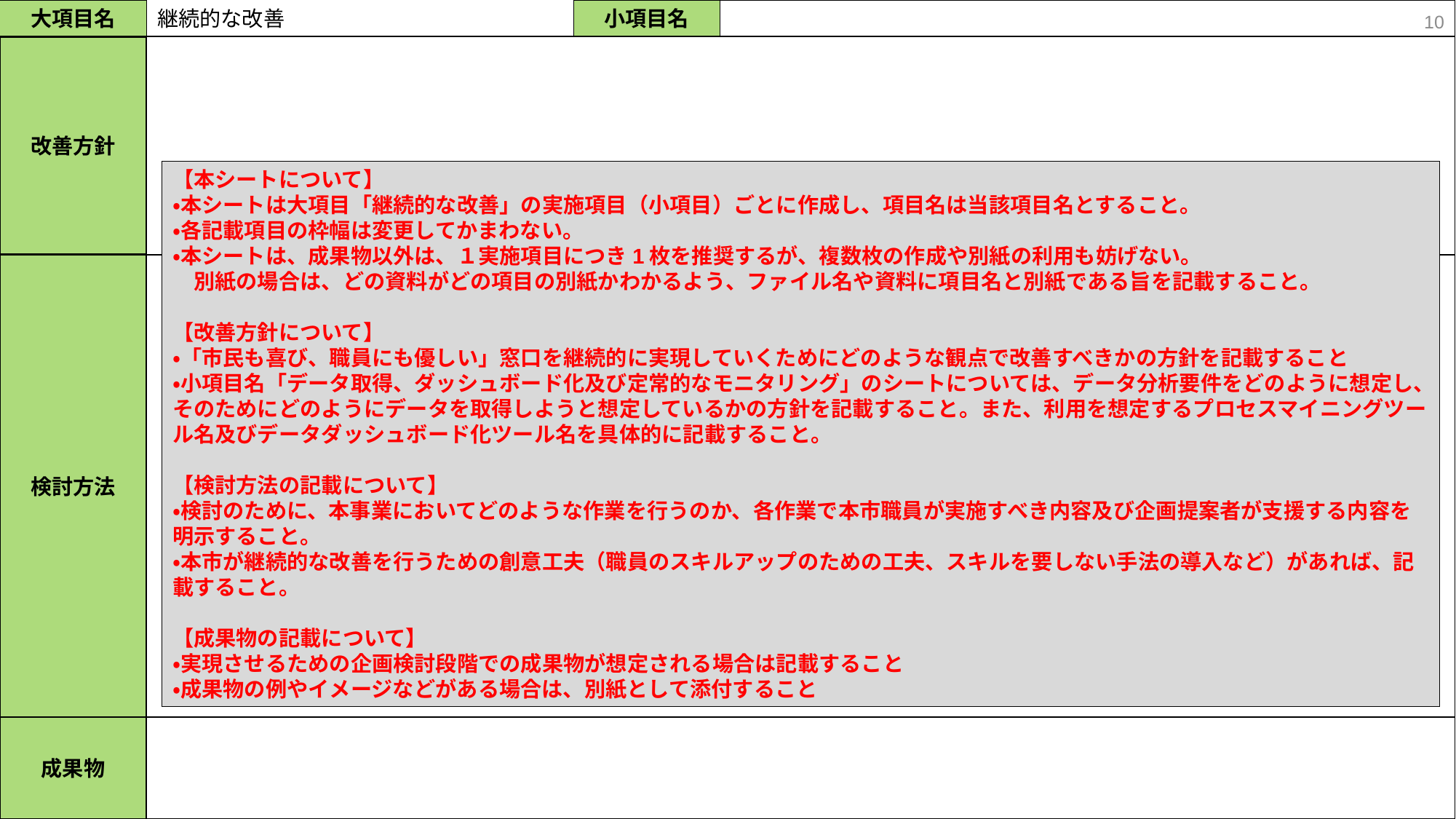

10
継続的な改善
大項目名
小項目名

改善方針
【本シートについて】
・本シートは大項目「継続的な改善」の実施項目（小項目）ごとに作成し、項目名は当該項目名とすること。
・各記載項目の枠幅は変更してかまわない。
・本シートは、成果物以外は、１実施項目につき1枚を推奨するが、複数枚の作成や別紙の利用も妨げない。
　別紙の場合は、どの資料がどの項目の別紙かわかるよう、ファイル名や資料に項目名と別紙である旨を記載すること。

【改善方針について】
・「市民も喜び、職員にも優しい」窓口を継続的に実現していくためにどのような観点で改善すべきかの方針を記載すること
・小項目名「データ取得、ダッシュボード化及び定常的なモニタリング」のシートについては、データ分析要件をどのように想定し、そのためにどのようにデータを取得しようと想定しているかの方針を記載すること。また、利用を想定するプロセスマイニングツール名及びデータダッシュボード化ツール名を具体的に記載すること。

【検討方法の記載について】
・検討のために、本事業においてどのような作業を行うのか、各作業で本市職員が実施すべき内容及び企画提案者が支援する内容を明示すること。
・本市が継続的な改善を行うための創意工夫（職員のスキルアップのための工夫、スキルを要しない手法の導入など）があれば、記載すること。

【成果物の記載について】
・実現させるための企画検討段階での成果物が想定される場合は記載すること
・成果物の例やイメージなどがある場合は、別紙として添付すること
検討方法

成果物